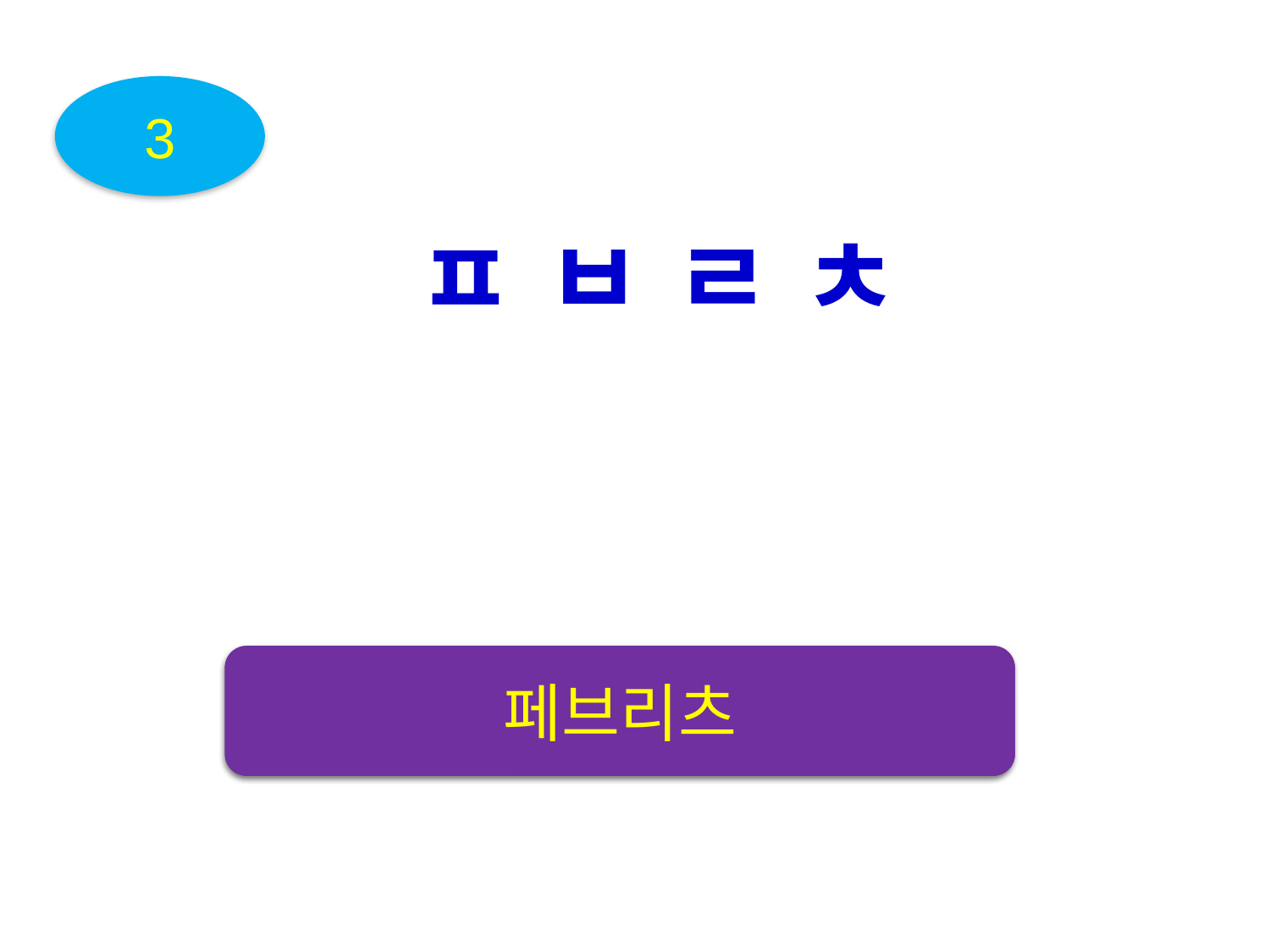

3
ㅍ ㅂ ㄹ ㅊ
향기
페브리츠